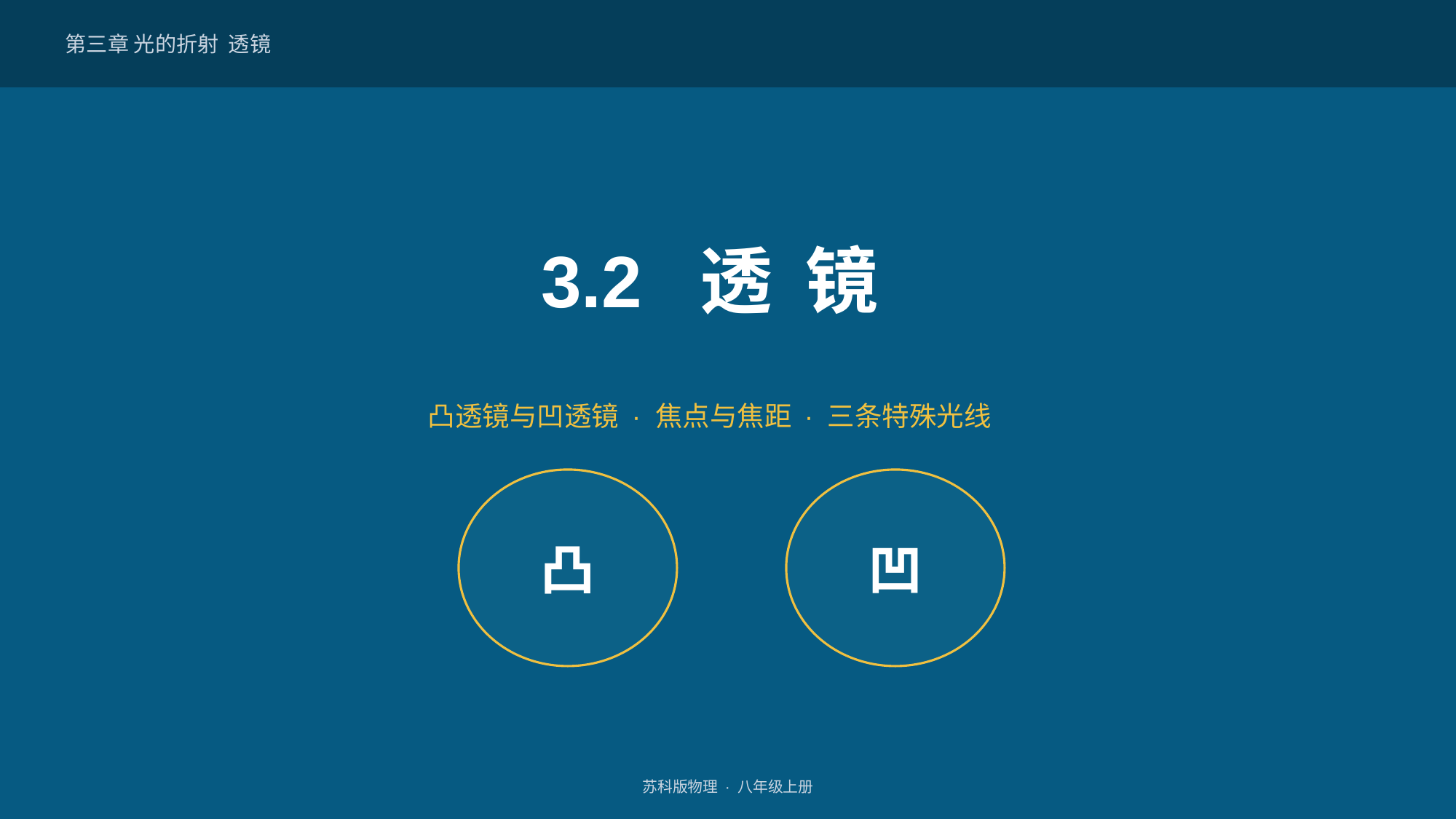

第三章 光的折射  透镜
3.2  透  镜
凸透镜与凹透镜 · 焦点与焦距 · 三条特殊光线

凸
凹
苏科版物理 · 八年级上册